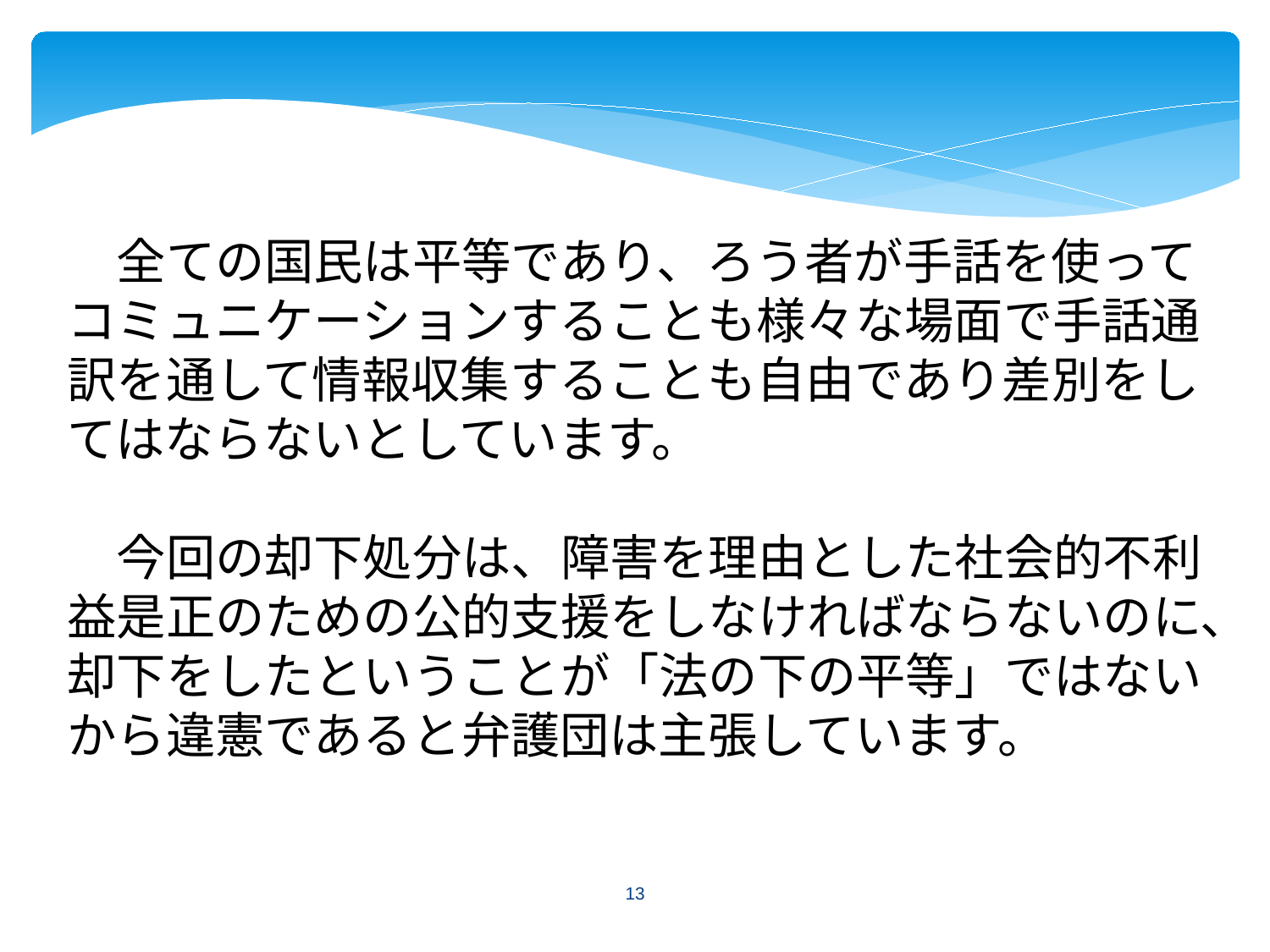

全ての国民は平等であり、ろう者が手話を使ってコミュニケーションすることも様々な場面で手話通訳を通して情報収集することも自由であり差別をしてはならないとしています。

　今回の却下処分は、障害を理由とした社会的不利益是正のための公的支援をしなければならないのに、却下をしたということが「法の下の平等」ではないから違憲であると弁護団は主張しています。

13